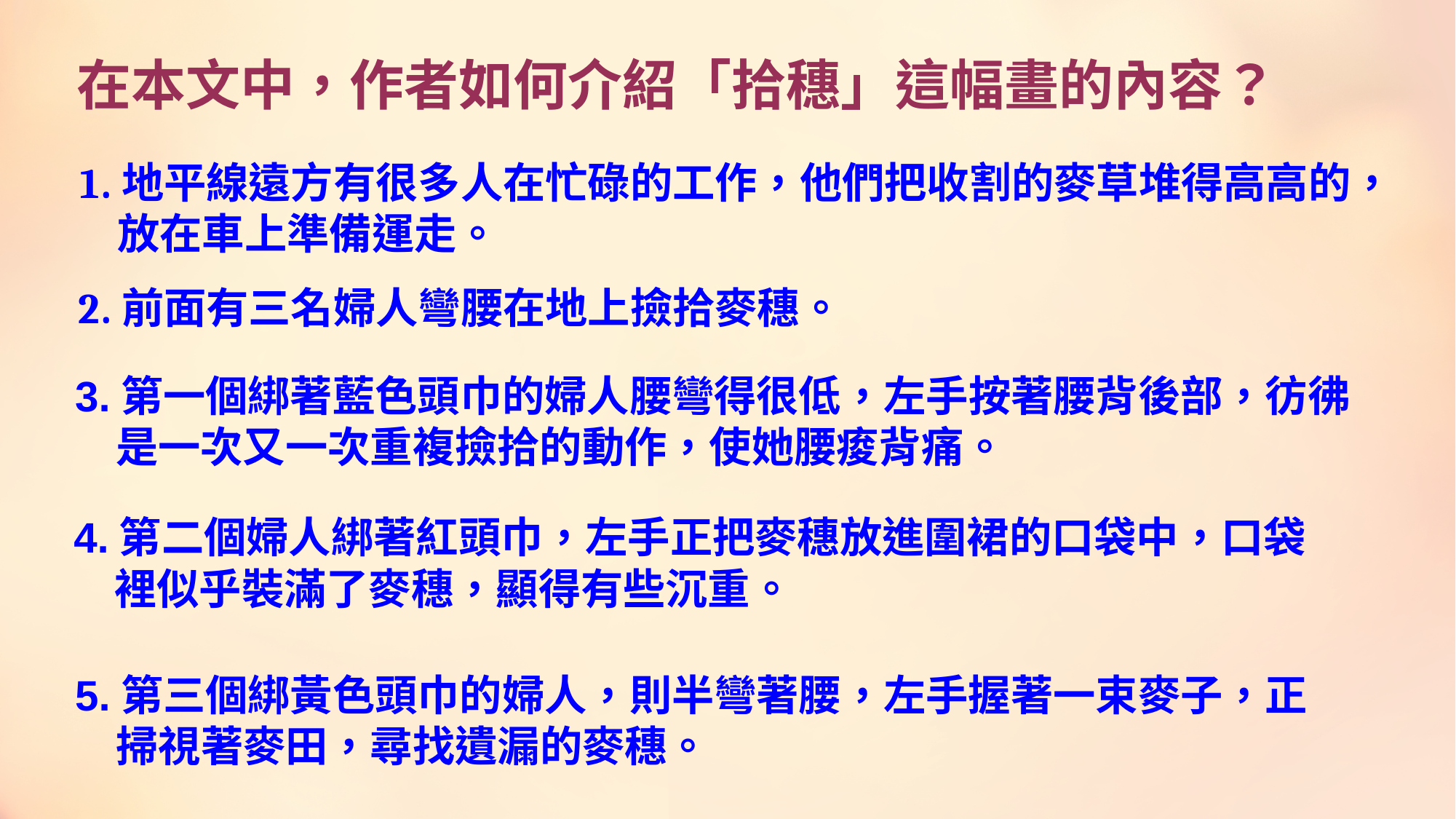

# 在本文中，作者如何介紹「拾穗」這幅畫的內容？
1.地平線遠方有很多人在忙碌的工作，他們把收割的麥草堆得高高的，放在車上準備運走。
2.前面有三名婦人彎腰在地上撿拾麥穗。
3.第一個綁著藍色頭巾的婦人腰彎得很低，左手按著腰背後部，彷彿是一次又一次重複撿拾的動作，使她腰痠背痛。
4.第二個婦人綁著紅頭巾，左手正把麥穗放進圍裙的口袋中，口袋裡似乎裝滿了麥穗，顯得有些沉重。
5.第三個綁黃色頭巾的婦人，則半彎著腰，左手握著一束麥子，正掃視著麥田，尋找遺漏的麥穗。